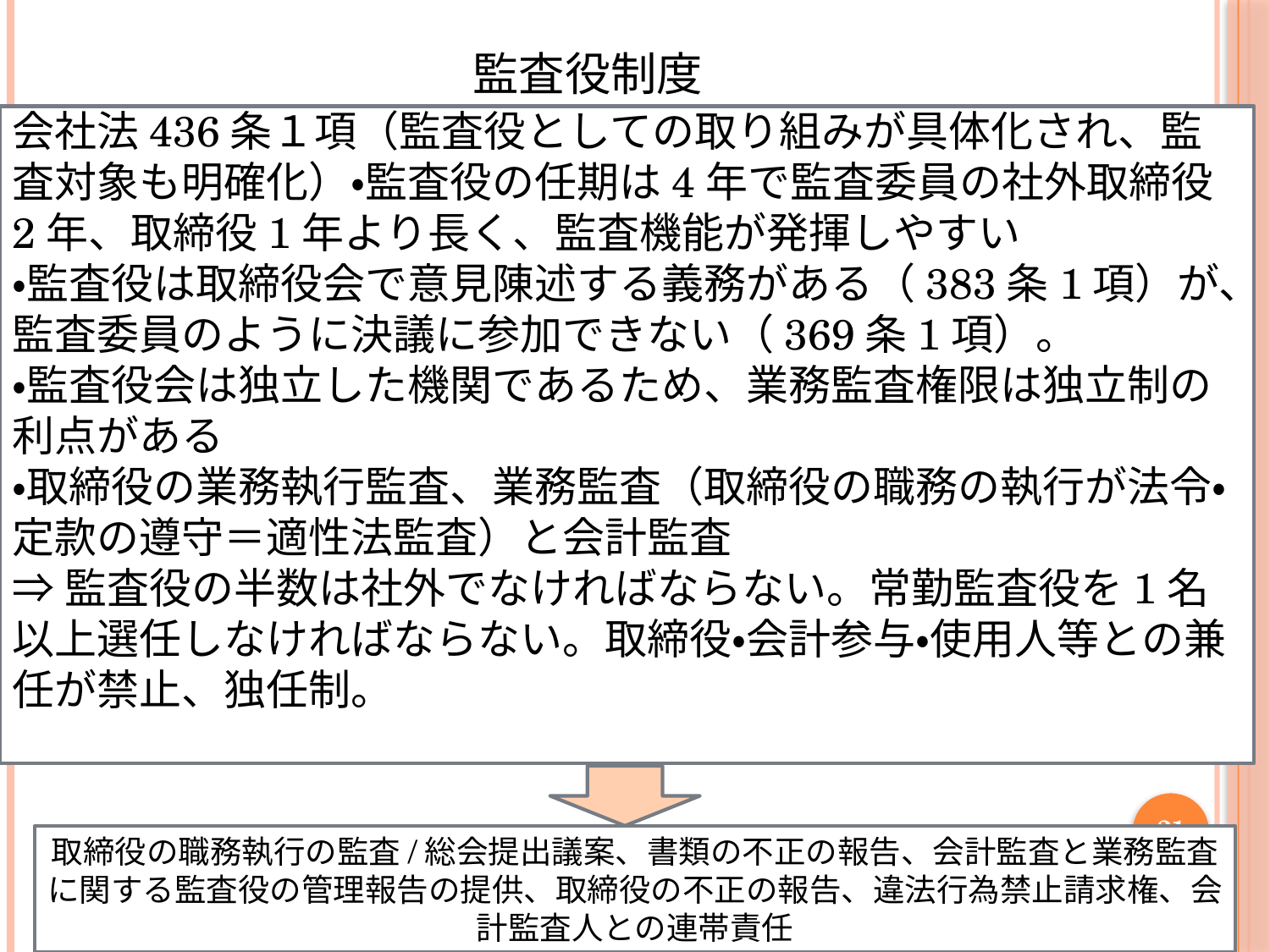

# 監査役制度
会社法436条１項（監査役としての取り組みが具体化され、監査対象も明確化）・監査役の任期は4年で監査委員の社外取締役2年、取締役1年より長く、監査機能が発揮しやすい
・監査役は取締役会で意見陳述する義務がある（383条1項）が、監査委員のように決議に参加できない（369条1項）。
・監査役会は独立した機関であるため、業務監査権限は独立制の利点がある
・取締役の業務執行監査、業務監査（取締役の職務の執行が法令・定款の遵守＝適性法監査）と会計監査
⇒監査役の半数は社外でなければならない。常勤監査役を1名以上選任しなければならない。取締役・会計参与・使用人等との兼任が禁止、独任制。

21
取締役の職務執行の監査/総会提出議案、書類の不正の報告、会計監査と業務監査に関する監査役の管理報告の提供、取締役の不正の報告、違法行為禁止請求権、会計監査人との連帯責任